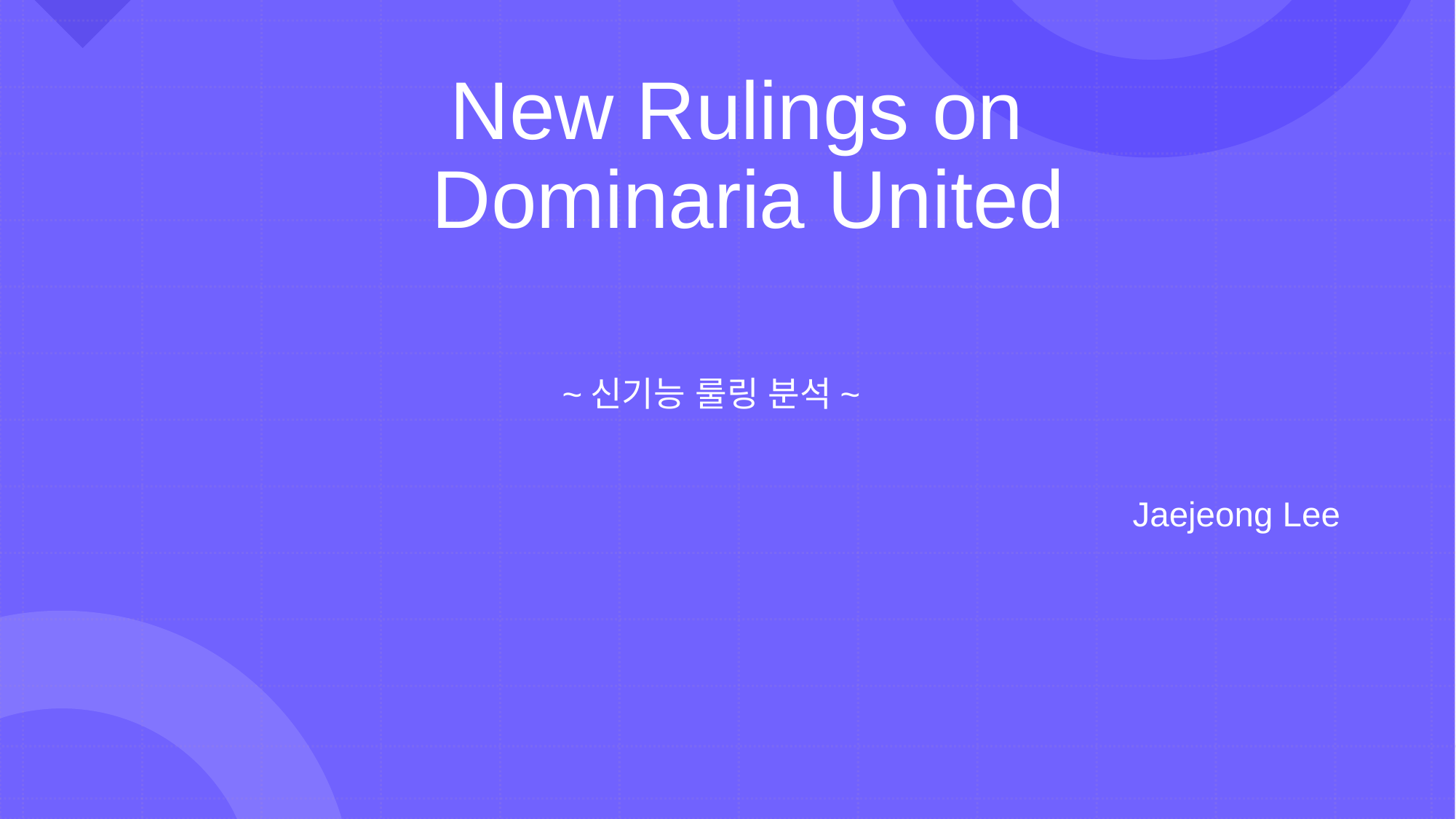

# New Rulings on Dominaria United
~신기능 룰링 분석~

                                                                                                             Jaejeong Lee